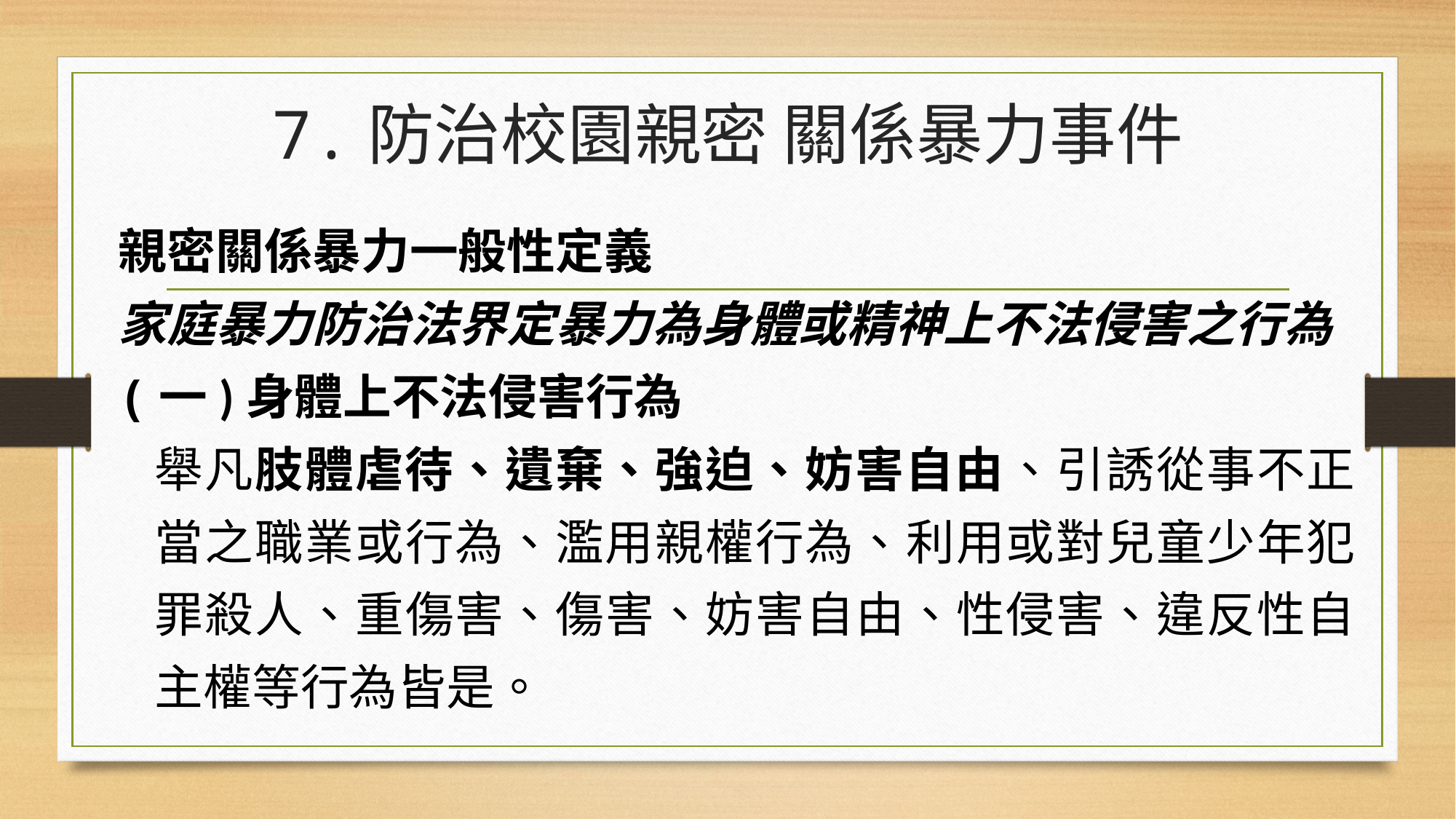

# 7.防治校園親密 關係暴力事件
親密關係暴力一般性定義
家庭暴力防治法界定暴力為身體或精神上不法侵害之行為
(一)身體上不法侵害行為
舉凡肢體虐待、遺棄、強迫、妨害自由、引誘從事不正當之職業或行為、濫用親權行為、利用或對兒童少年犯罪殺人、重傷害、傷害、妨害自由、性侵害、違反性自主權等行為皆是。